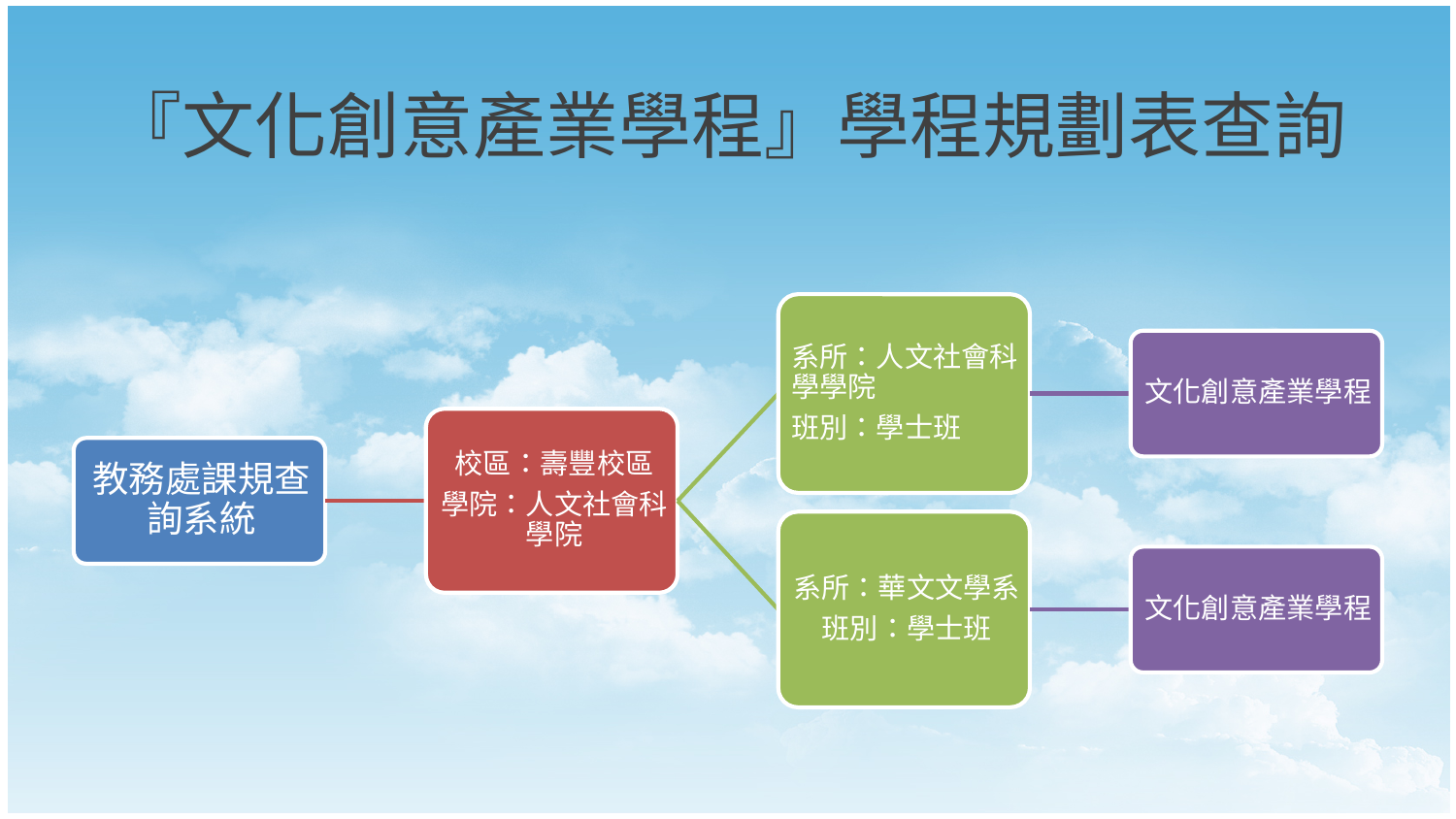

# 『文化創意產業學程』學程規劃表查詢
教務處課規查詢系統

校區：壽豐校區
學院：人文社會科學院

系所：人文社會科學學院
班別：學士班

文化創意產業學程

系所：華文文學系
班別：學士班

文化創意產業學程